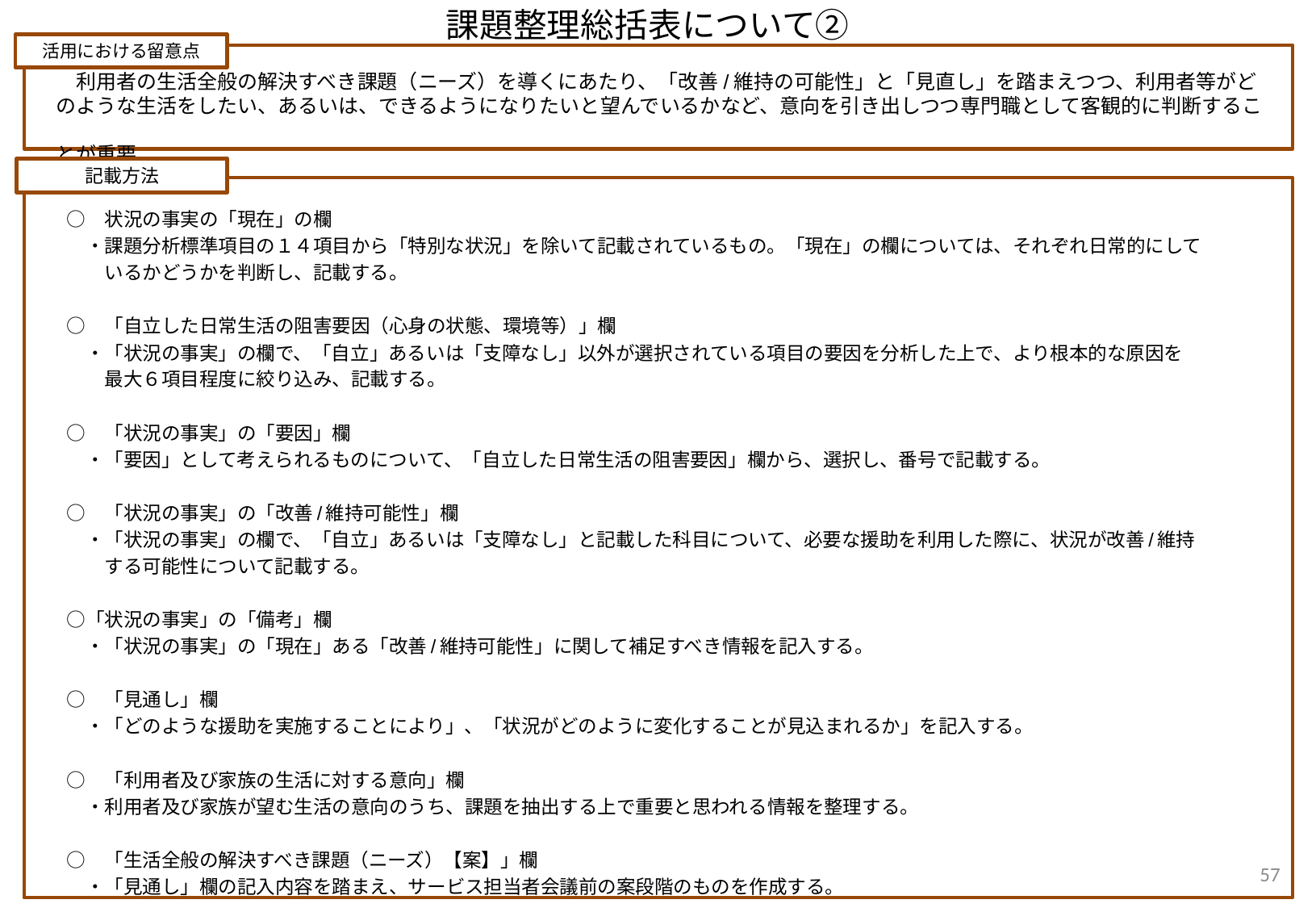

# 課題整理総括表について②
活用における留意点

　　利用者の生活全般の解決すべき課題（ニーズ）を導くにあたり、「改善/維持の可能性」と「見直し」を踏まえつつ、利用者等がど
　のような生活をしたい、あるいは、できるようになりたいと望んでいるかなど、意向を引き出しつつ専門職として客観的に判断するこ
　とが重要。
記載方法

　○　状況の事実の「現在」の欄
　　・課題分析標準項目の１４項目から「特別な状況」を除いて記載されているもの。「現在」の欄については、それぞれ日常的にして
　　　いるかどうかを判断し、記載する。

　○　「自立した日常生活の阻害要因（心身の状態、環境等）」欄
　　・「状況の事実」の欄で、「自立」あるいは「支障なし」以外が選択されている項目の要因を分析した上で、より根本的な原因を
　　　最大６項目程度に絞り込み、記載する。

　○　「状況の事実」の「要因」欄
　　・「要因」として考えられるものについて、「自立した日常生活の阻害要因」欄から、選択し、番号で記載する。

　○　「状況の事実」の「改善/維持可能性」欄
　　・「状況の事実」の欄で、「自立」あるいは「支障なし」と記載した科目について、必要な援助を利用した際に、状況が改善/維持
　　　する可能性について記載する。

　○「状況の事実」の「備考」欄
　　・「状況の事実」の「現在」ある「改善/維持可能性」に関して補足すべき情報を記入する。

　○　「見通し」欄
　　・「どのような援助を実施することにより」、「状況がどのように変化することが見込まれるか」を記入する。

　○　「利用者及び家族の生活に対する意向」欄
　　・利用者及び家族が望む生活の意向のうち、課題を抽出する上で重要と思われる情報を整理する。

　○　「生活全般の解決すべき課題（ニーズ）【案】」欄
　　・「見通し」欄の記入内容を踏まえ、サービス担当者会議前の案段階のものを作成する。

57